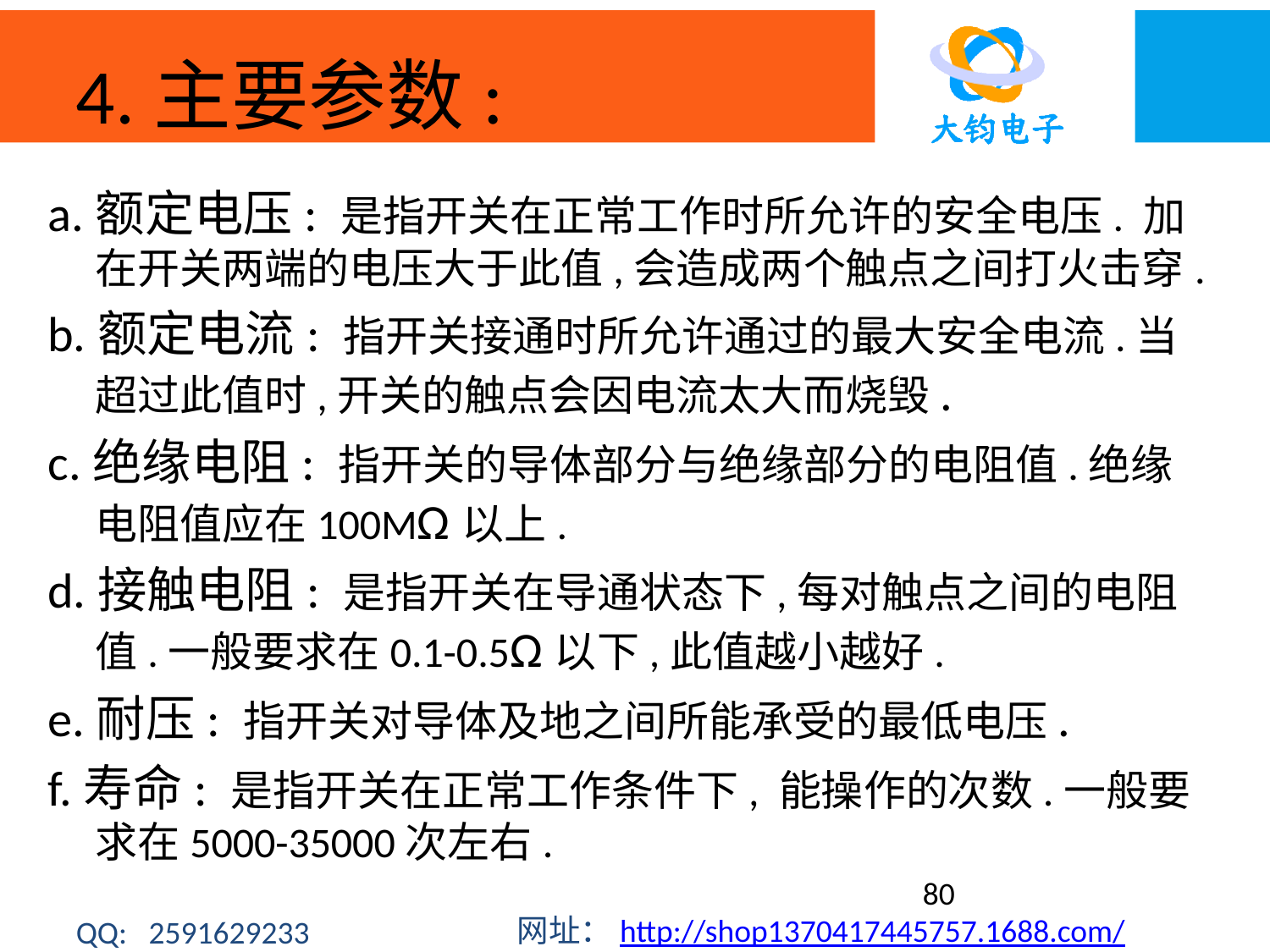

# 4.主要参数:
a.额定电压: 是指开关在正常工作时所允许的安全电压. 加在开关两端的电压大于此值,会造成两个触点之间打火击穿.
b.额定电流: 指开关接通时所允许通过的最大安全电流.当超过此值时,开关的触点会因电流太大而烧毁.
c.绝缘电阻: 指开关的导体部分与绝缘部分的电阻值.绝缘电阻值应在100MΩ以上.
d.接触电阻: 是指开关在导通状态下,每对触点之间的电阻值.一般要求在0.1-0.5Ω以下,此值越小越好.
e.耐压: 指开关对导体及地之间所能承受的最低电压.
f.寿命: 是指开关在正常工作条件下, 能操作的次数.一般要求在5000-35000次左右.
80